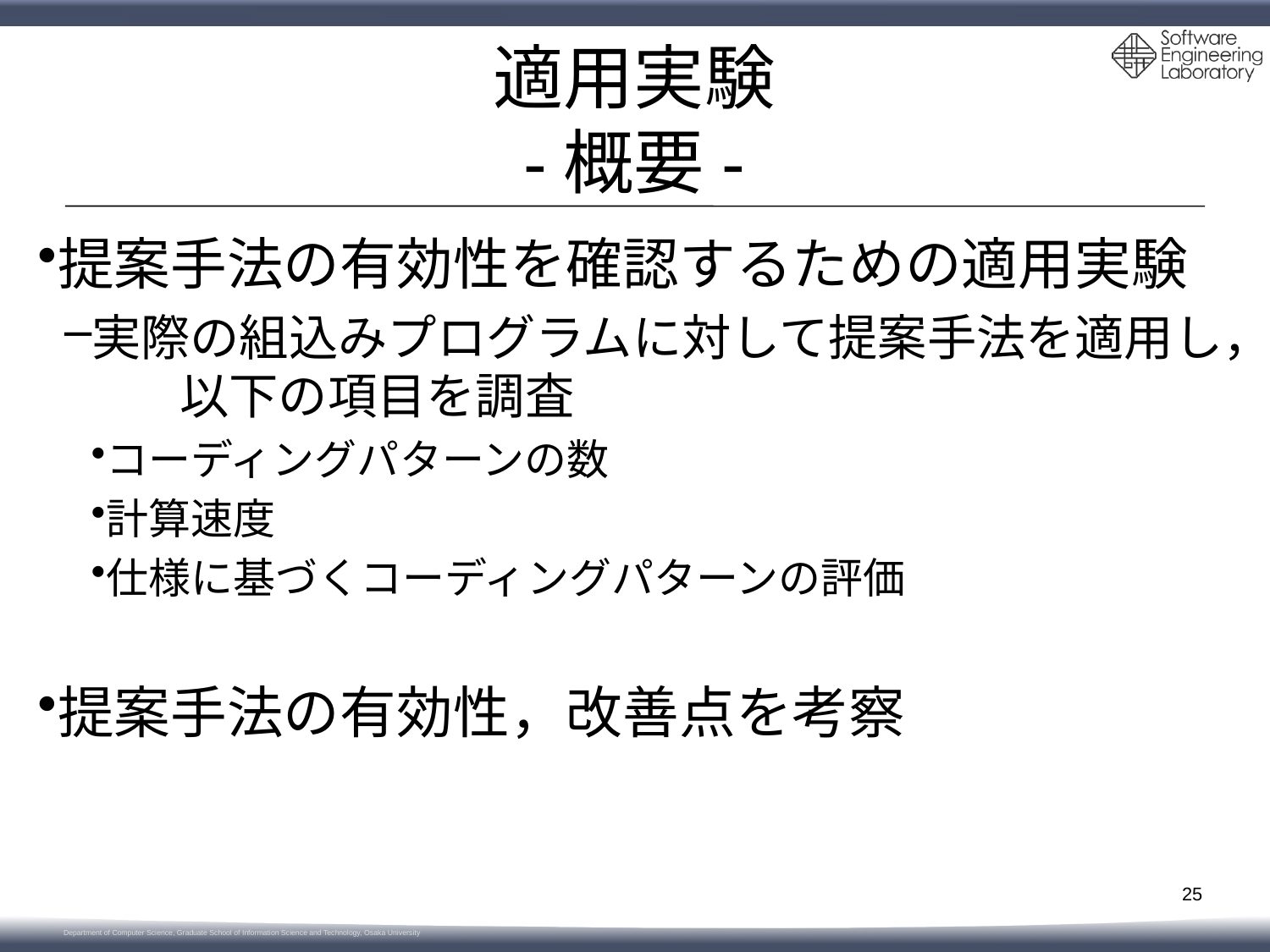

# 適用実験 -概要-
提案手法の有効性を確認するための適用実験
実際の組込みプログラムに対して提案手法を適用し，　　以下の項目を調査
コーディングパターンの数
計算速度
仕様に基づくコーディングパターンの評価

提案手法の有効性，改善点を考察
25